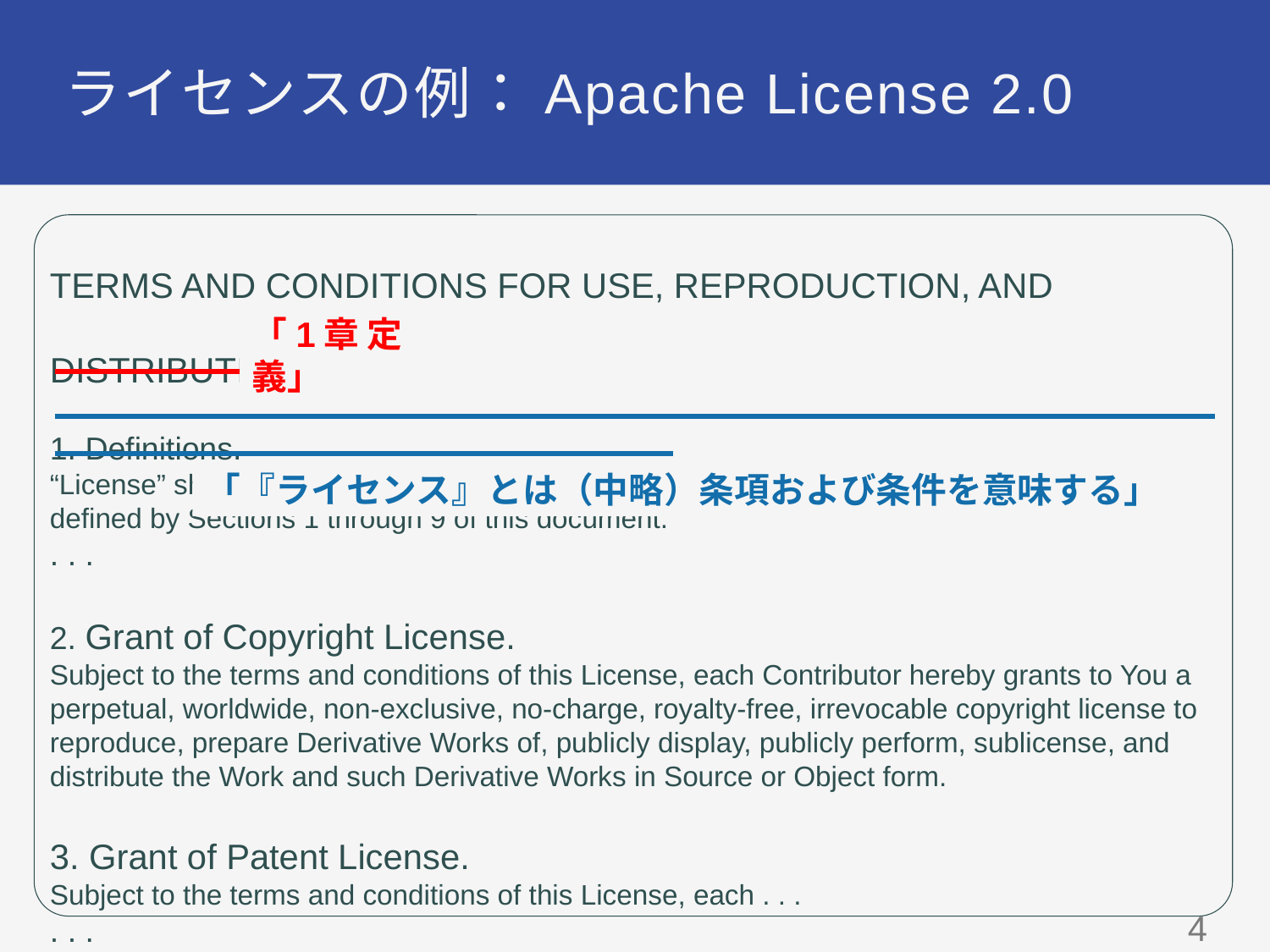

# ライセンスの例：Apache License 2.0

TERMS AND CONDITIONS FOR USE, REPRODUCTION, AND DISTRIBUTION
1. Definitions.
“License” shall mean the terms and conditions for use, reproduction, and distribution as
defined by Sections 1 through 9 of this document.
. . .
2. Grant of Copyright License.
Subject to the terms and conditions of this License, each Contributor hereby grants to You a perpetual, worldwide, non-exclusive, no-charge, royalty-free, irrevocable copyright license to reproduce, prepare Derivative Works of, publicly display, publicly perform, sublicense, and
distribute the Work and such Derivative Works in Source or Object form.
3. Grant of Patent License.
Subject to the terms and conditions of this License, each . . .
. . .
「1章 定義」
「『ライセンス』とは（中略）条項および条件を意味する」
4